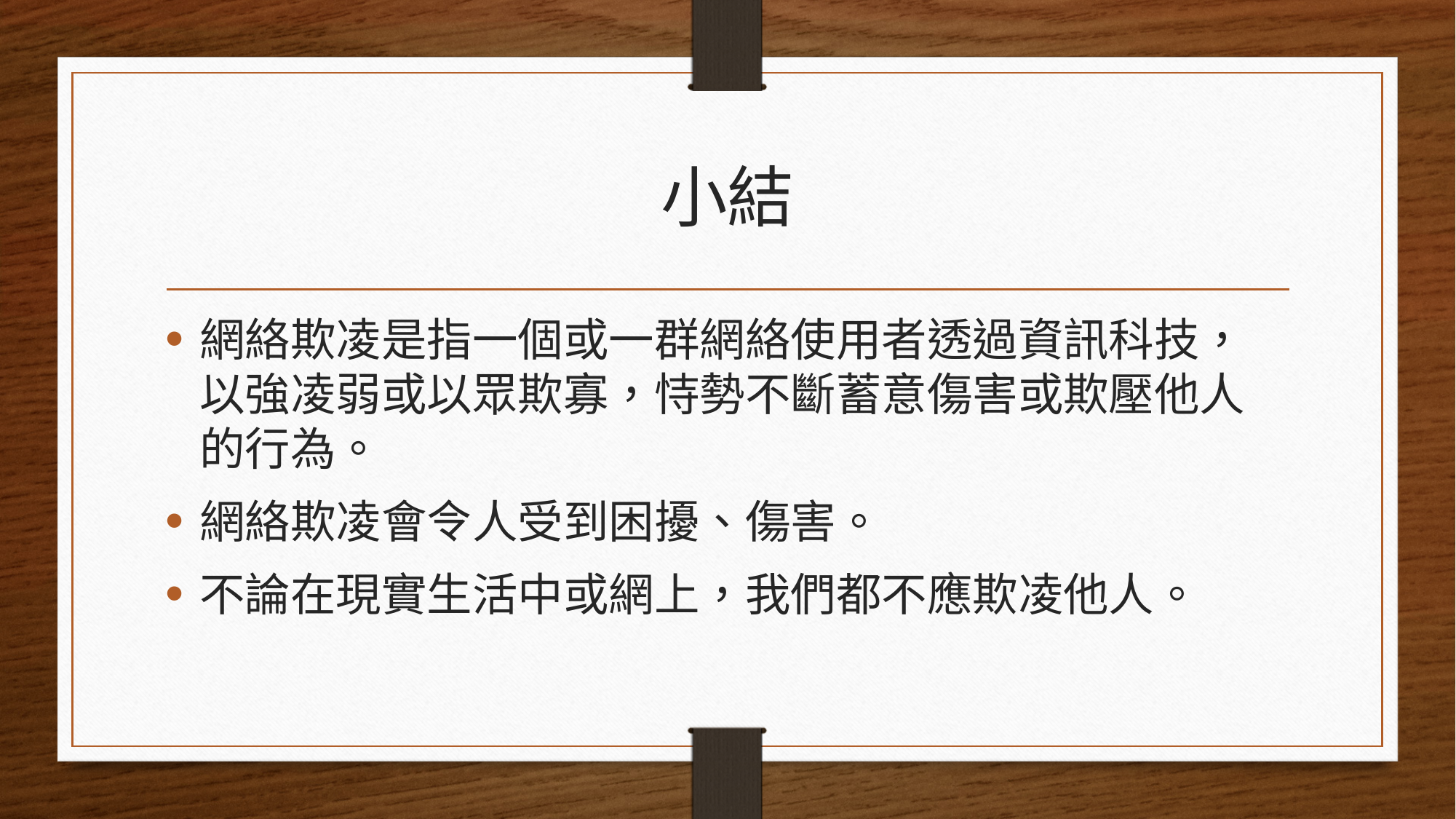

# 小結
網絡欺凌是指一個或一群網絡使用者透過資訊科技，以強凌弱或以眾欺寡，恃勢不斷蓄意傷害或欺壓他人的行為。
網絡欺凌會令人受到困擾、傷害。
不論在現實生活中或網上，我們都不應欺凌他人。